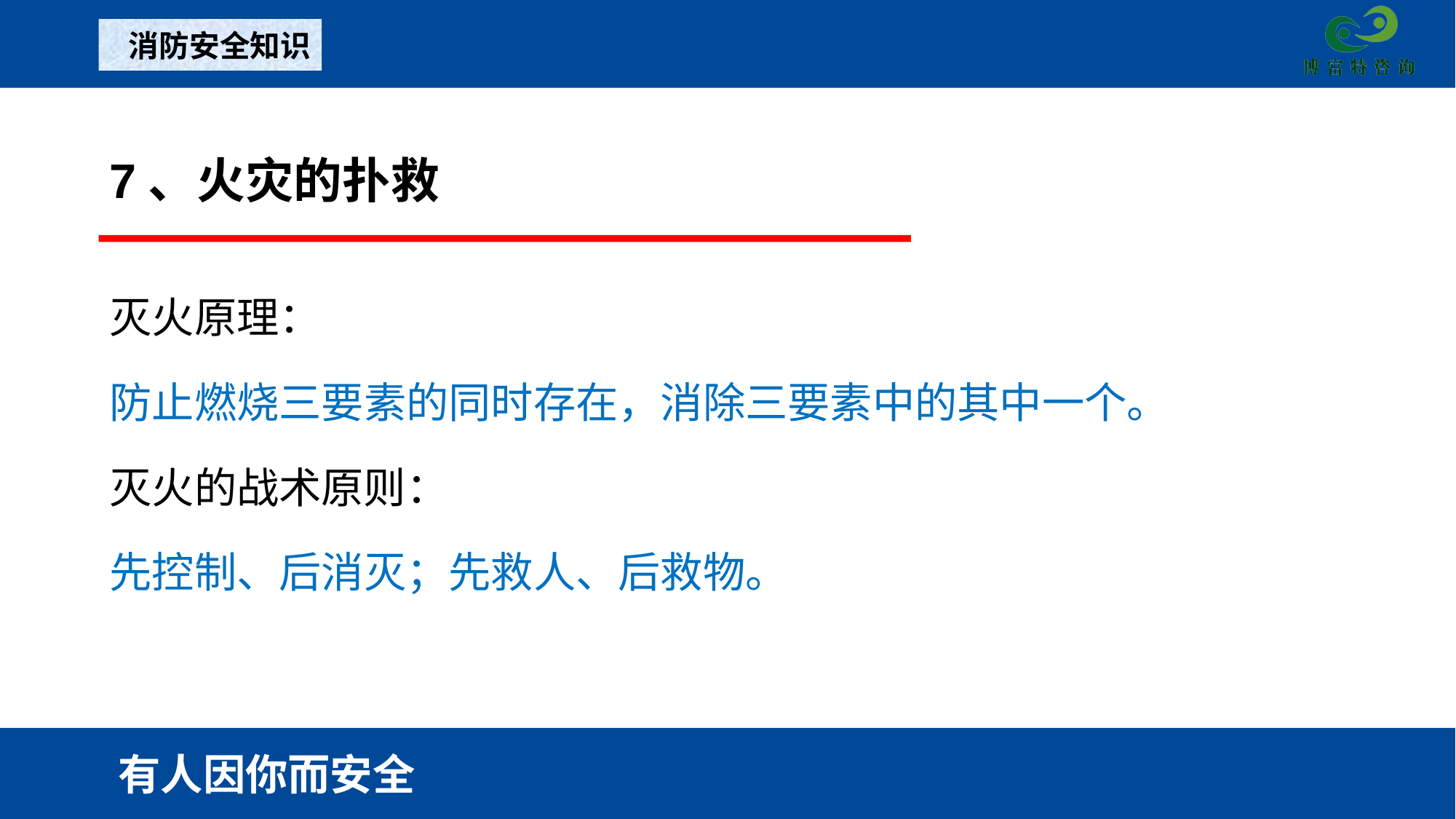

消防安全知识
7、火灾的扑救

灭火原理：
防止燃烧三要素的同时存在，消除三要素中的其中一个。
灭火的战术原则：
先控制、后消灭；先救人、后救物。